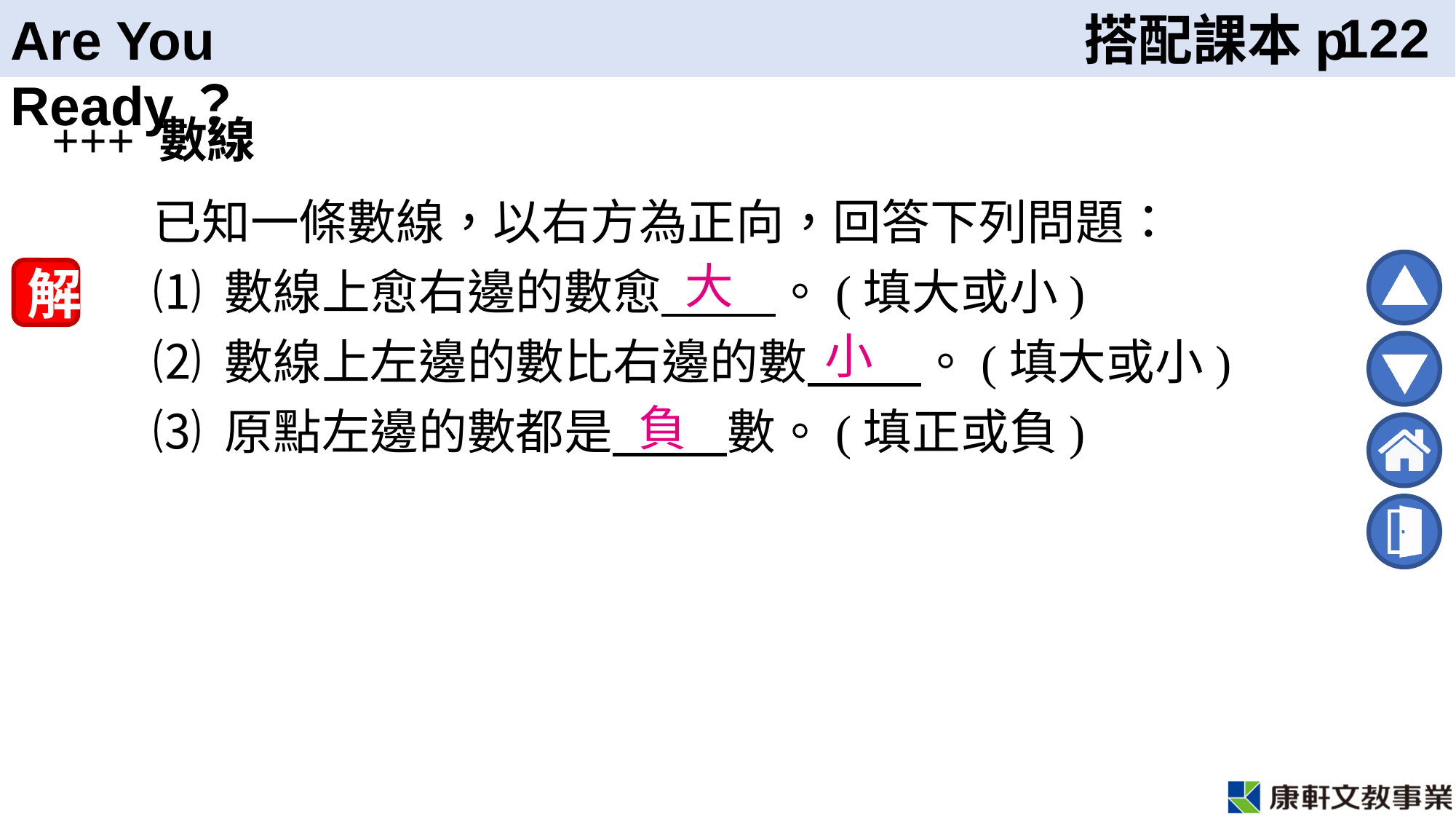

122
+++ 數線
已知一條數線，以右方為正向，回答下列問題：
⑴ 數線上愈右邊的數愈   　   。(填大或小)
⑵ 數線上左邊的數比右邊的數   　   。(填大或小)
⑶ 原點左邊的數都是   　   數。(填正或負)
大
解
小
負